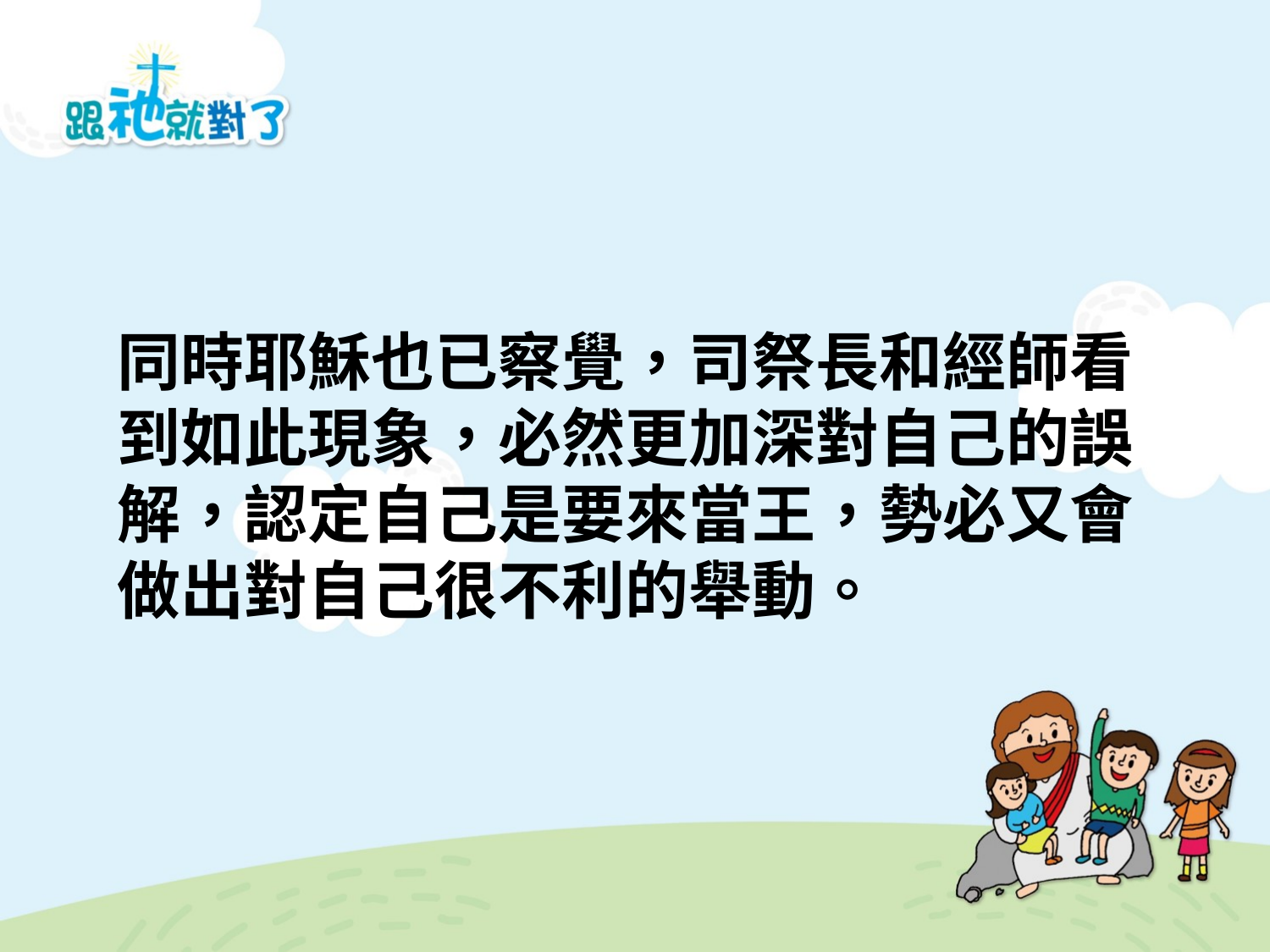

同時耶穌也已察覺，司祭長和經師看到如此現象，必然更加深對自己的誤解，認定自己是要來當王，勢必又會做出對自己很不利的舉動。